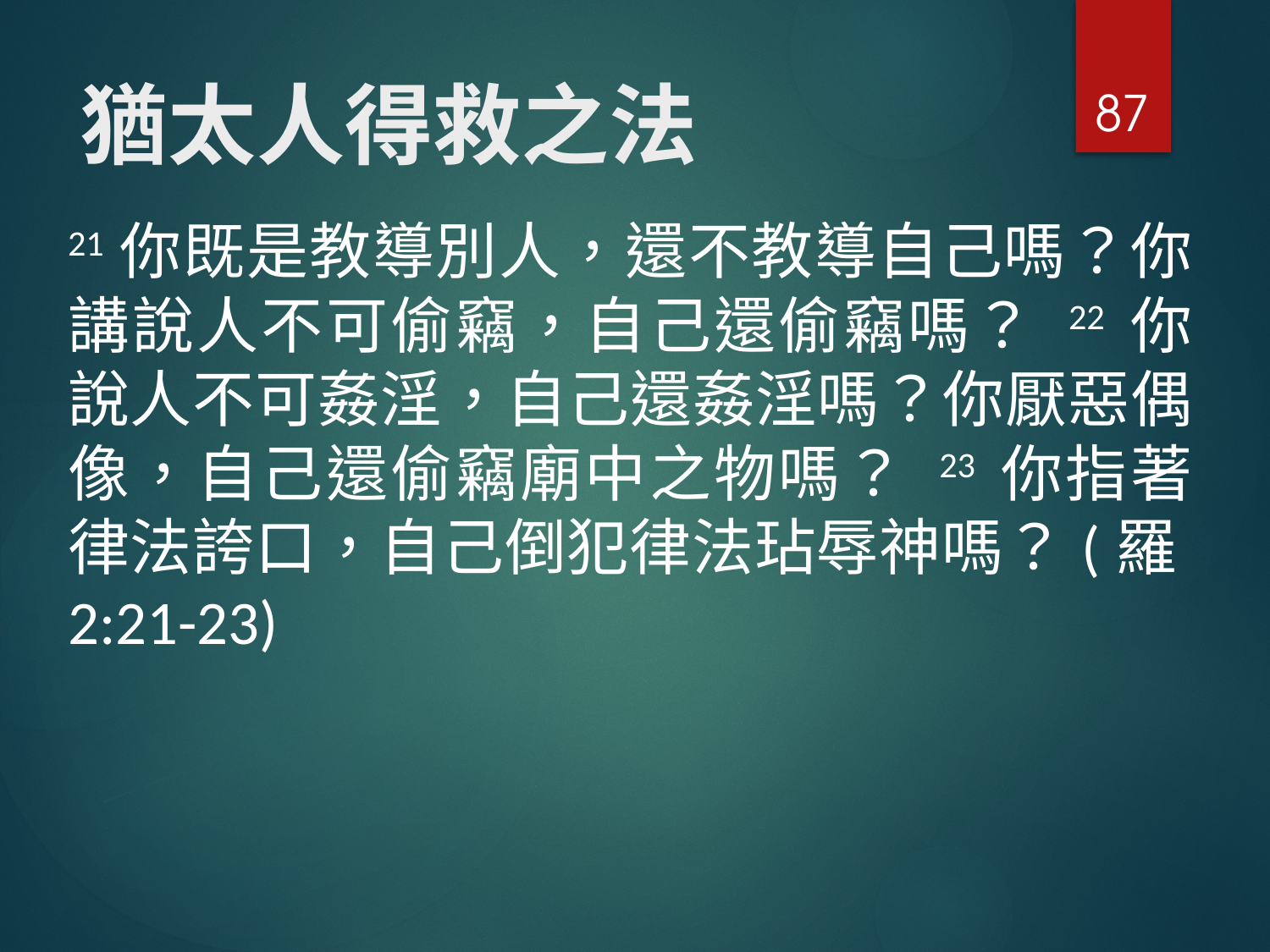

87
# 猶太人得救之法
21你既是教導別人，還不教導自己嗎？你講說人不可偷竊，自己還偷竊嗎？ 22 你說人不可姦淫，自己還姦淫嗎？你厭惡偶像，自己還偷竊廟中之物嗎？ 23 你指著律法誇口，自己倒犯律法玷辱神嗎？(羅2:21-23)